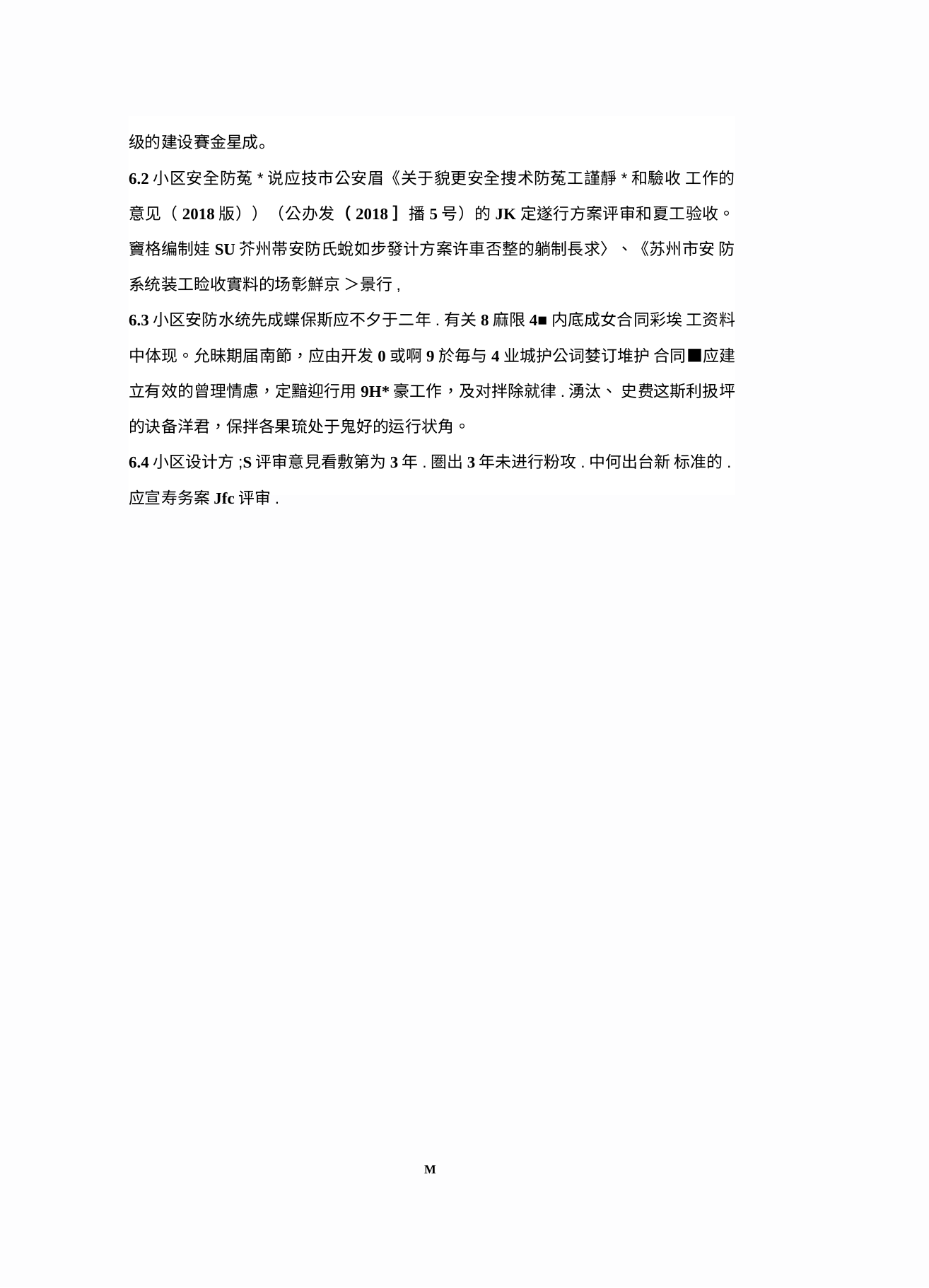

级的建设賽金星成。
6.2小区安全防菟*说应技市公安眉《关于貌更安全捜术防菟工謹靜*和驗收 工作的意见（2018版））（公办发（2018］播5号）的JK定遂行方案评审和夏工验收。 竇格编制娃SU芥州帯安防氏蛻如步發计方案许車否整的躺制長求〉、《苏州市安 防系统装工睑收實料的场彰鮮京 ＞景行,
6.3小区安防水统先成蝶保斯应不夕于二年.有关8麻限4■内底成女合同彩埃 工资料中体现。允昧期届南節，应由开发0或啊9於毎与4业城护公词婪订堆护 合同■应建立有效的曾理情慮，定黯迎行用9H*豪工作，及对拌除就律.湧汰、 史费这斯利扱坪的诀备洋君，保拌各果琉处于鬼好的运行状角。
6.4小区设计方;S评审意見看敷第为3年.圏出3年未进行粉攻.中何出台新 标准的.应宣寿务案Jfc评审.
M